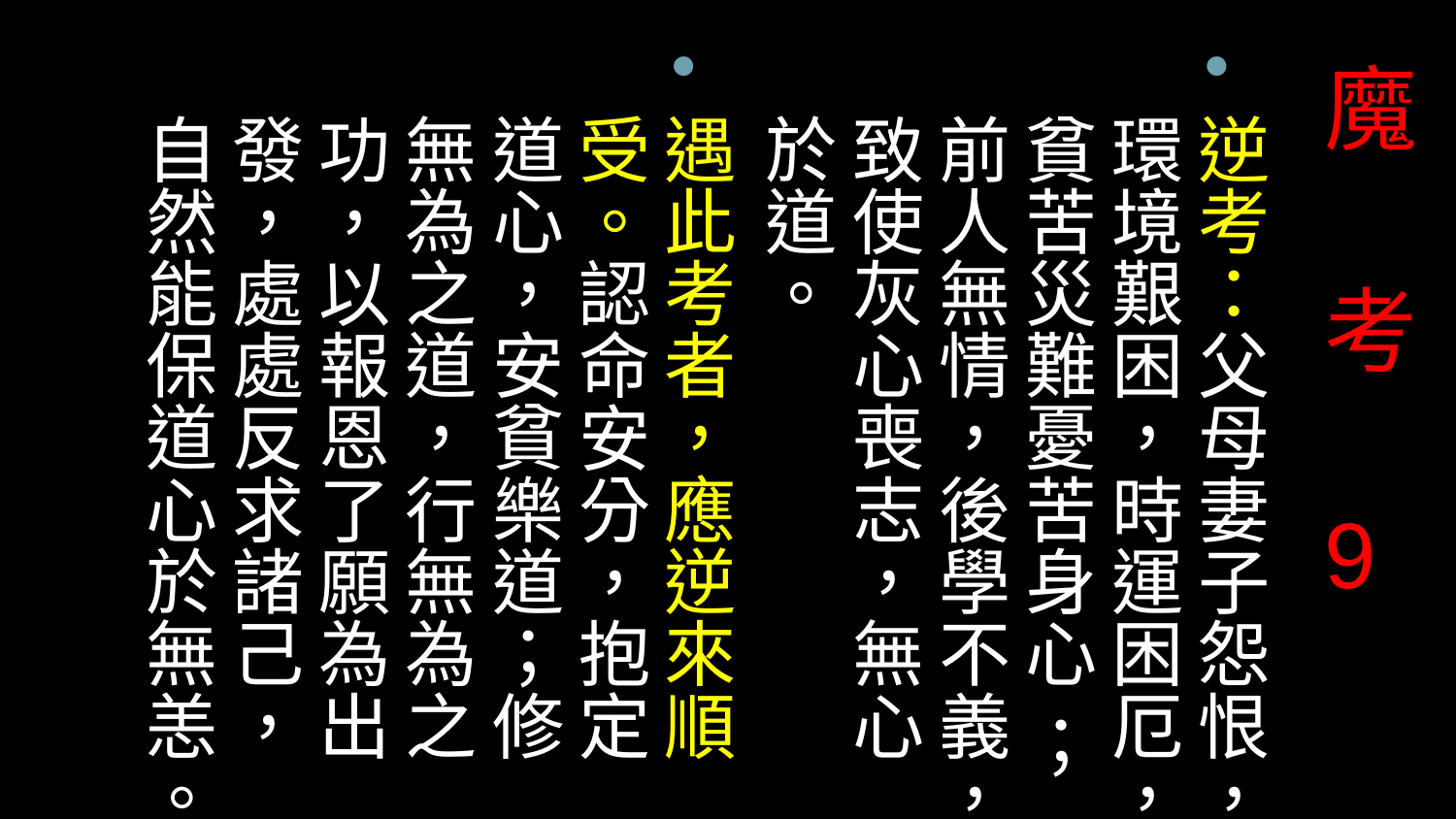

逆考：父母妻子怨恨，環境艱困，時運困厄，貧苦災難憂苦身心 ；前人無情，後學不義，致使灰心喪志，無心於道。
遇此考者，應逆來順受。認命安分，抱定道心，安貧樂道；修無為之道，行無為之功，以報恩了願為出發，處處反求諸己，自然能保道心於無恙。

# 魔 考 9